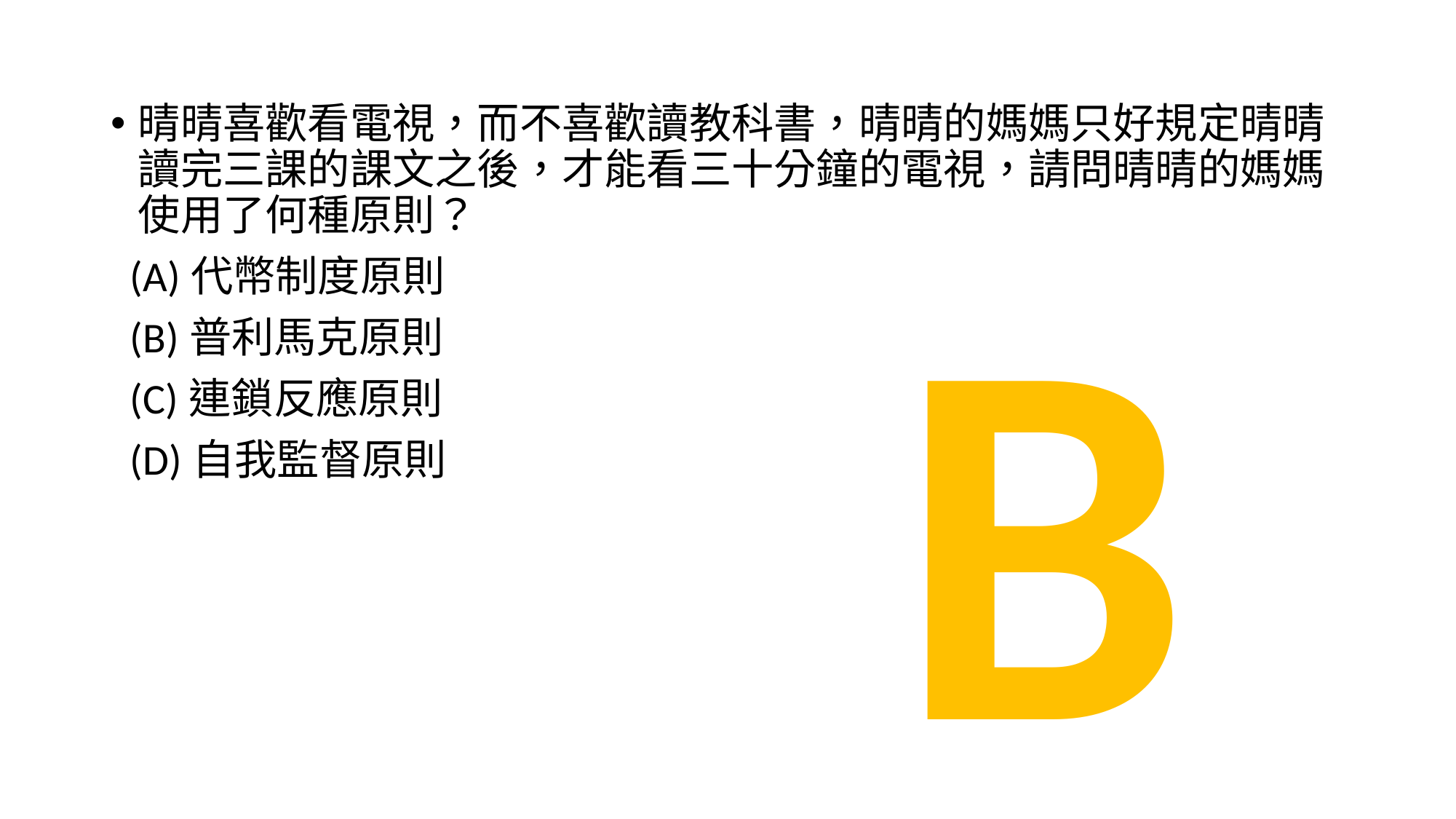

晴晴喜歡看電視，而不喜歡讀教科書，晴晴的媽媽只好規定晴晴讀完三課的課文之後，才能看三十分鐘的電視，請問晴晴的媽媽使用了何種原則？
  (A)代幣制度原則
  (B)普利馬克原則
  (C)連鎖反應原則
  (D)自我監督原則
B